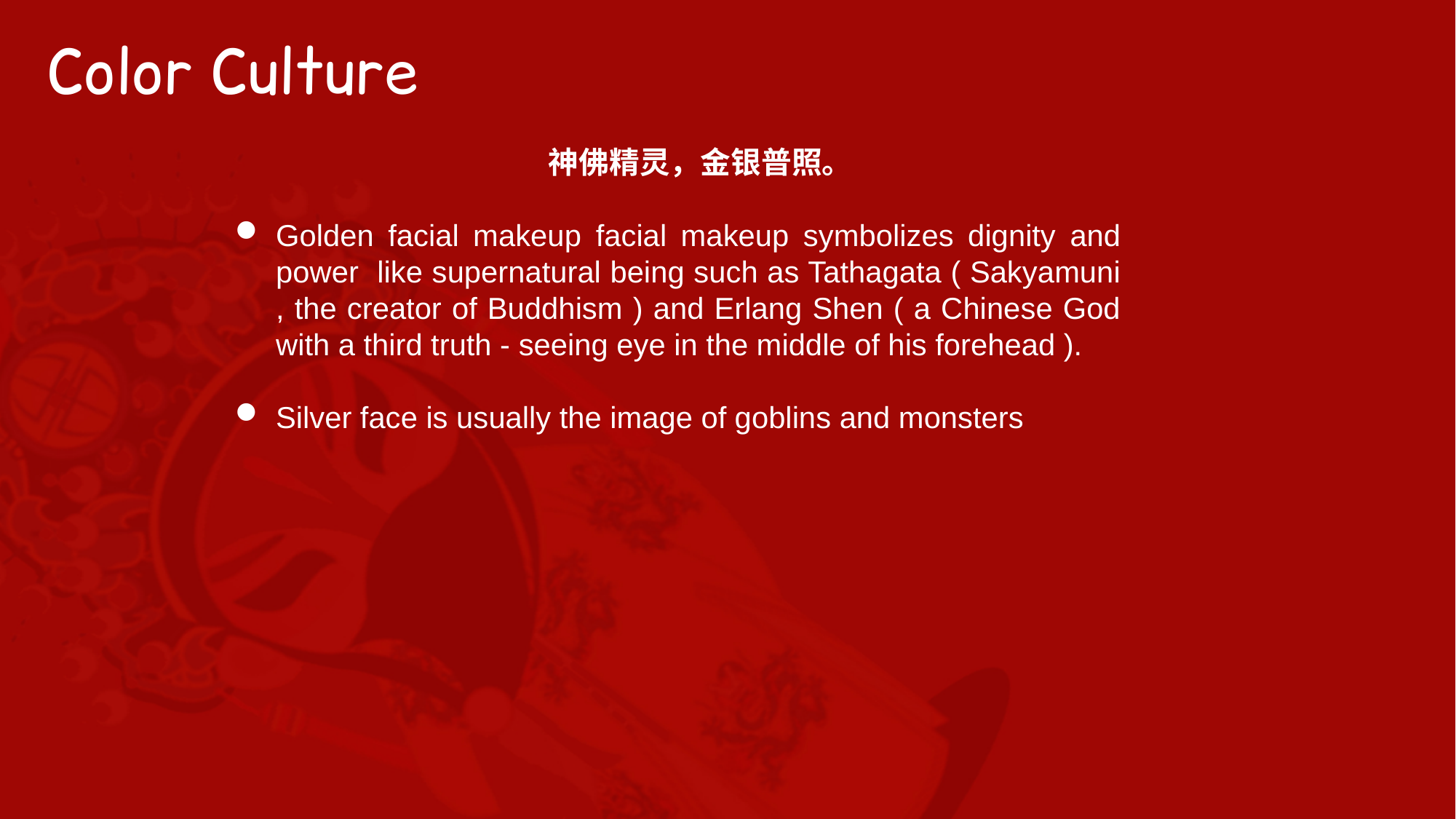

Color Culture

神佛精灵，金银普照。

Golden facial makeup facial makeup symbolizes dignity and power  like supernatural being such as Tathagata ( Sakyamuni , the creator of Buddhism ) and Erlang Shen ( a Chinese God with a third truth - seeing eye in the middle of his forehead ).

Silver face is usually the image of goblins and monsters